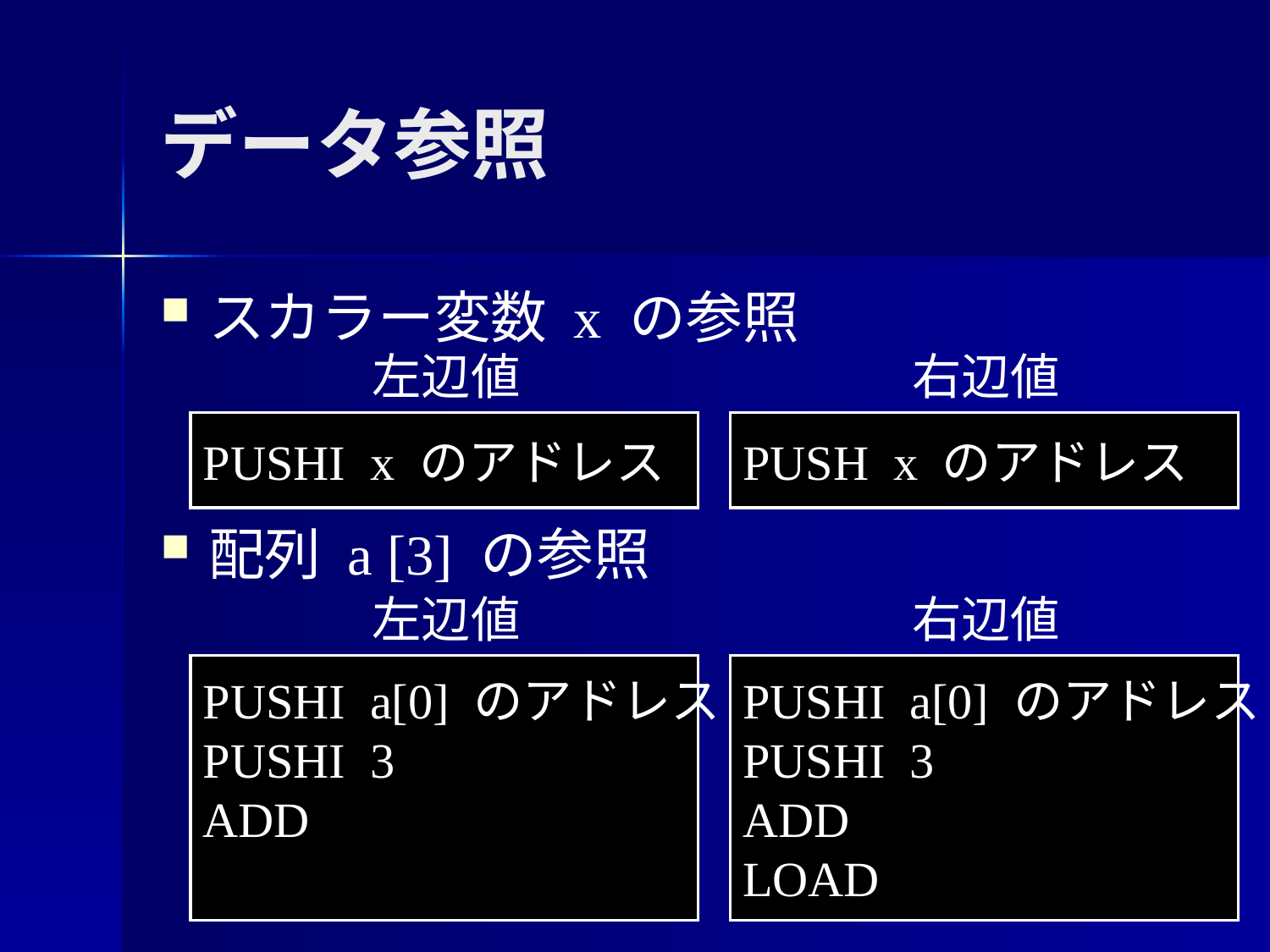

データ参照
スカラー変数 x の参照

配列 a [3] の参照
左辺値
PUSHI  x のアドレス
右辺値
PUSH  x のアドレス
左辺値
PUSHI  a[0] のアドレス
PUSHI  3
ADD

右辺値
PUSHI  a[0] のアドレス
PUSHI  3
ADD
LOAD